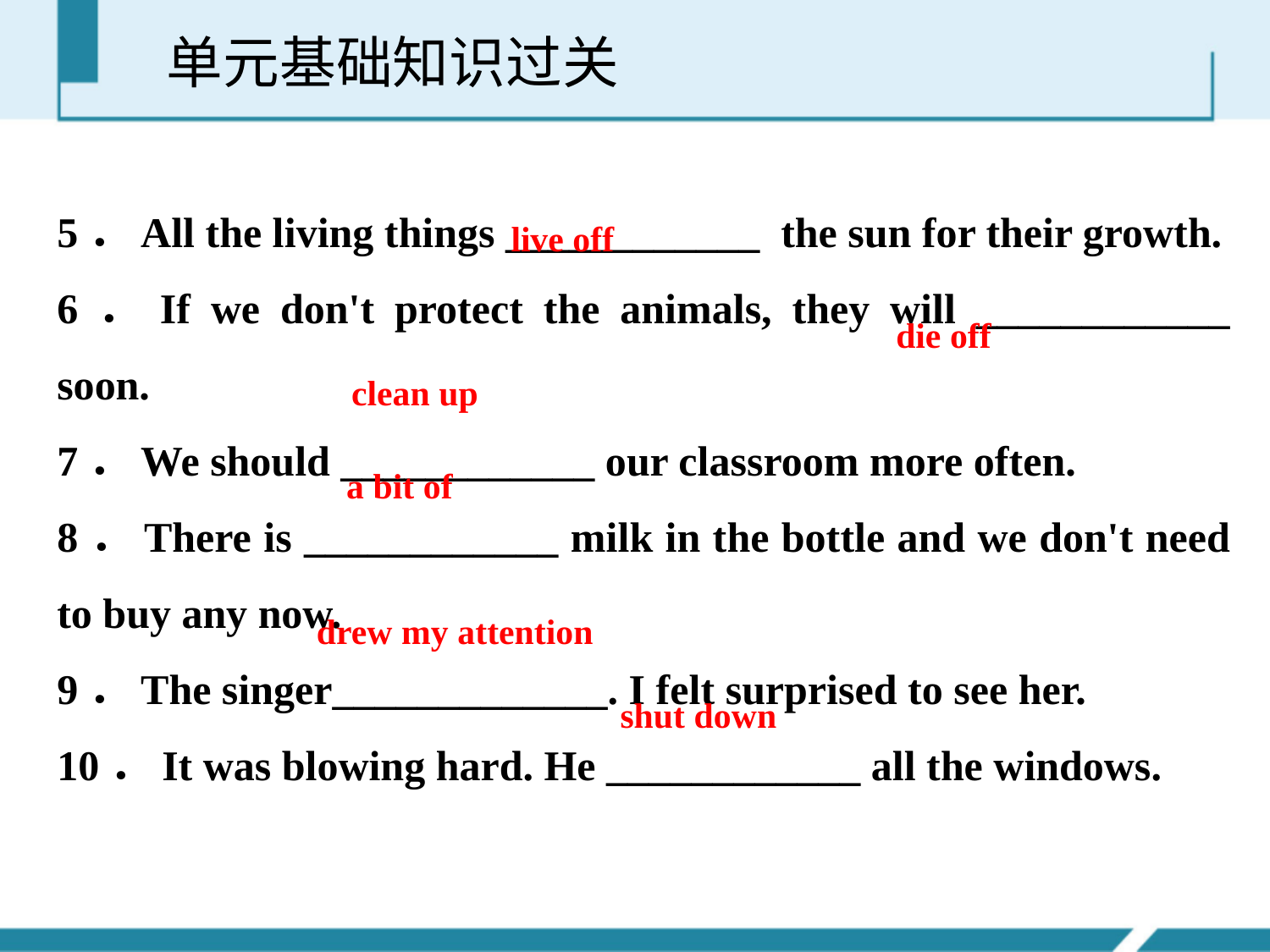

单元基础知识过关
5．All the living things ____________  the sun for their growth.
6．If we don't protect the animals, they will ____________ soon.
7．We should ____________ our classroom more often.
8．There is ____________ milk in the bottle and we don't need to buy any now.
9．The singer_____________. I felt surprised to see her.
10．It was blowing hard. He ____________ all the windows.
live off
die off
clean up
a bit of
drew my attention
shut down